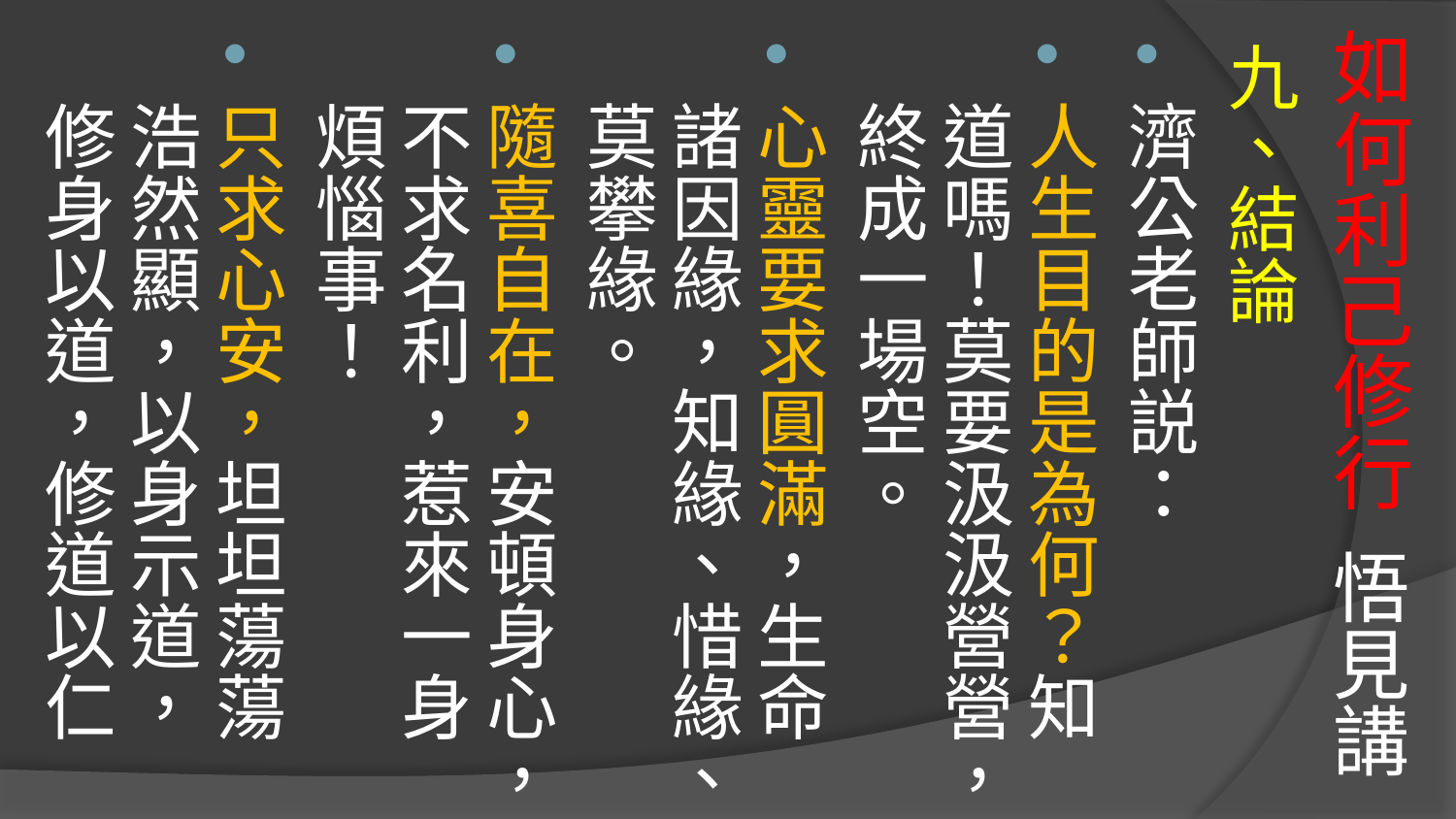

# 如何利己修行  悟見講
九、結論
濟公老師説：
人生目的是為何？知道嗎！莫要汲汲營營，終成一場空。
心靈要求圓滿，生命諸因緣，知緣、惜緣、莫攀緣。
隨喜自在，安頓身心，不求名利，惹來一身煩惱事！
只求心安，坦坦蕩蕩浩然顯，以身示道，修身以道，修道以仁